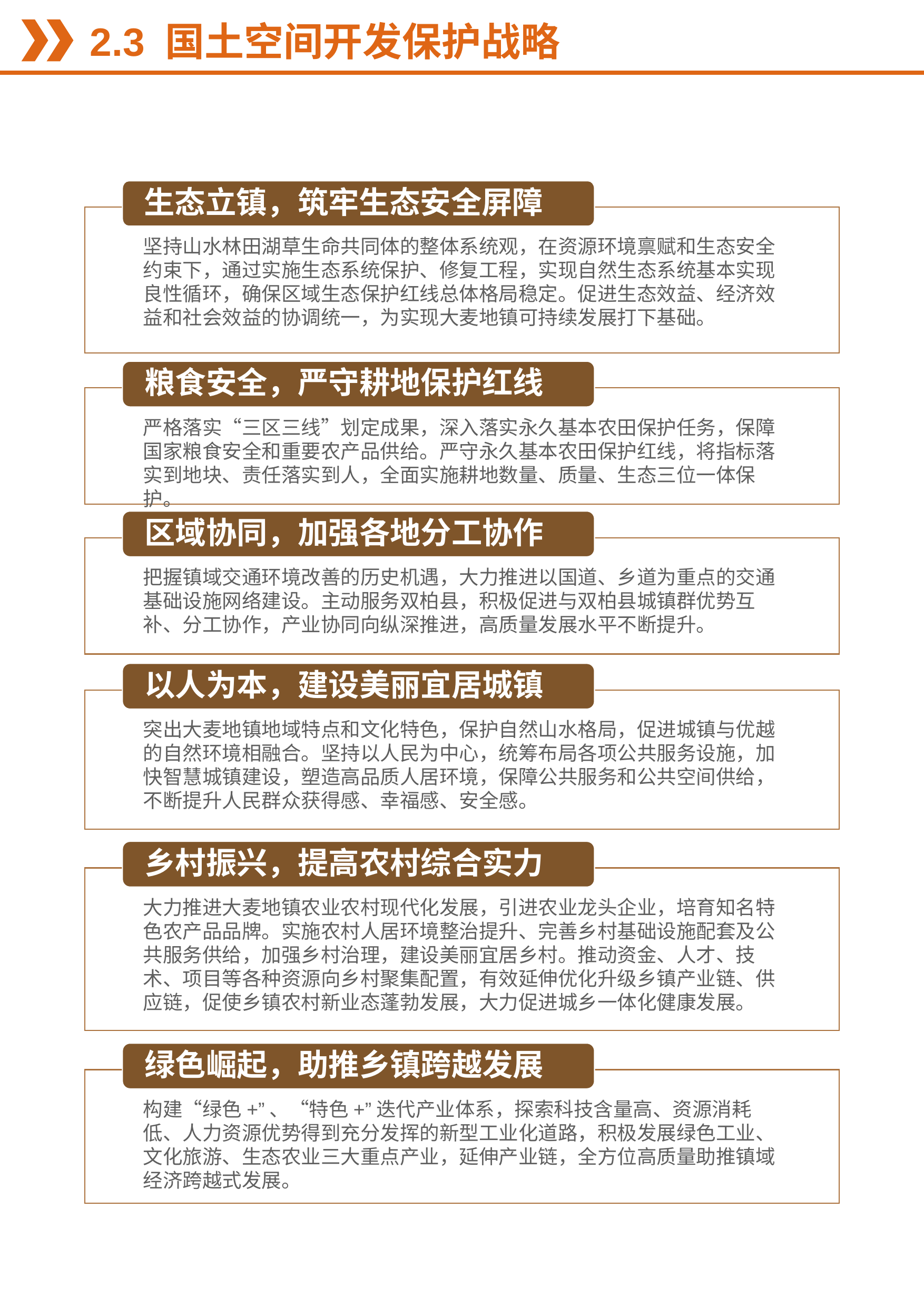

2.3 国土空间开发保护战略

生态立镇，筑牢生态安全屏障
坚持山水林田湖草生命共同体的整体系统观，在资源环境禀赋和生态安全约束下，通过实施生态系统保护、修复工程，实现自然生态系统基本实现良性循环，确保区域生态保护红线总体格局稳定。促进生态效益、经济效益和社会效益的协调统一，为实现大麦地镇可持续发展打下基础。
粮食安全，严守耕地保护红线
严格落实“三区三线”划定成果，深入落实永久基本农田保护任务，保障国家粮食安全和重要农产品供给。严守永久基本农田保护红线，将指标落实到地块、责任落实到人，全面实施耕地数量、质量、生态三位一体保护。
区域协同，加强各地分工协作
把握镇域交通环境改善的历史机遇，大力推进以国道、乡道为重点的交通基础设施网络建设。主动服务双柏县，积极促进与双柏县城镇群优势互补、分工协作，产业协同向纵深推进，高质量发展水平不断提升。
以人为本，建设美丽宜居城镇
突出大麦地镇地域特点和文化特色，保护自然山水格局，促进城镇与优越的自然环境相融合。坚持以人民为中心，统筹布局各项公共服务设施，加快智慧城镇建设，塑造高品质人居环境，保障公共服务和公共空间供给，不断提升人民群众获得感、幸福感、安全感。
乡村振兴，提高农村综合实力
大力推进大麦地镇农业农村现代化发展，引进农业龙头企业，培育知名特色农产品品牌。实施农村人居环境整治提升、完善乡村基础设施配套及公共服务供给，加强乡村治理，建设美丽宜居乡村。推动资金、人才、技术、项目等各种资源向乡村聚集配置，有效延伸优化升级乡镇产业链、供应链，促使乡镇农村新业态蓬勃发展，大力促进城乡一体化健康发展。
绿色崛起，助推乡镇跨越发展
构建“绿色+”、“特色+”迭代产业体系，探索科技含量高、资源消耗低、人力资源优势得到充分发挥的新型工业化道路，积极发展绿色工业、文化旅游、生态农业三大重点产业，延伸产业链，全方位高质量助推镇域经济跨越式发展。